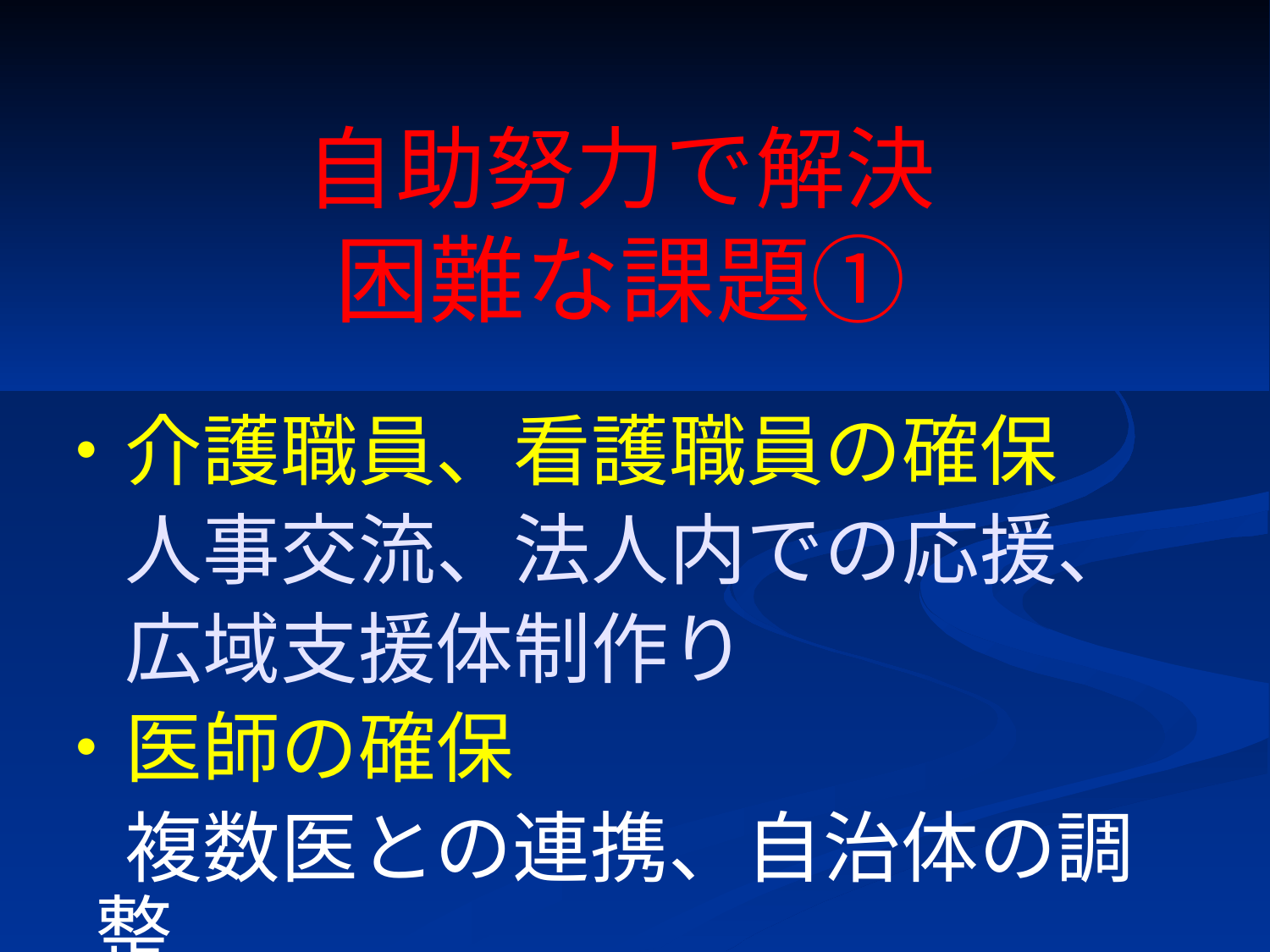

# 自助努力で解決 困難な課題①

・介護職員、看護職員の確保
　人事交流、法人内での応援、
　広域支援体制作り
・医師の確保
　複数医との連携、自治体の調整